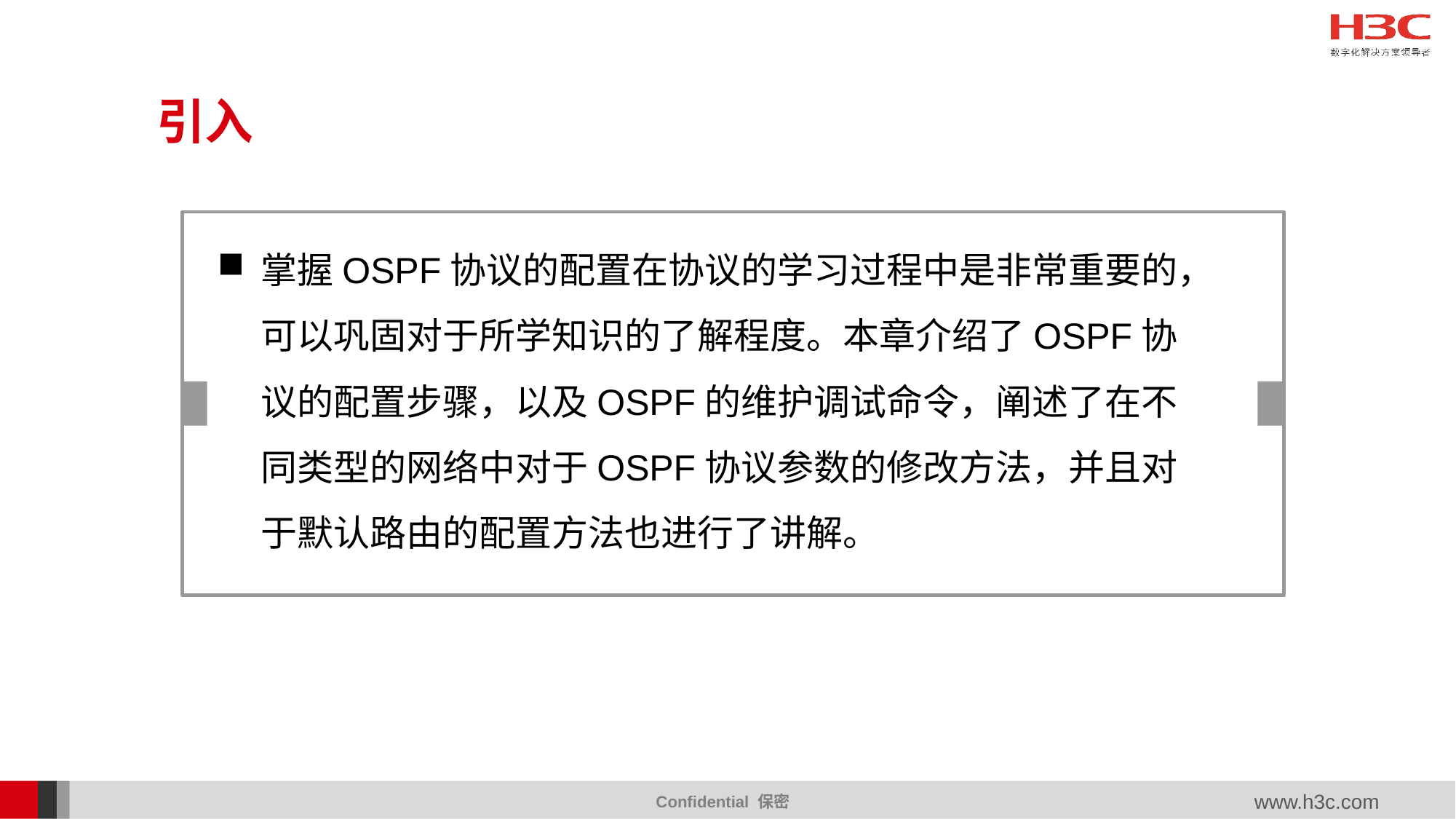

引入

掌握OSPF协议的配置在协议的学习过程中是非常重要的，可以巩固对于所学知识的了解程度。本章介绍了OSPF协议的配置步骤，以及OSPF的维护调试命令，阐述了在不同类型的网络中对于OSPF协议参数的修改方法，并且对于默认路由的配置方法也进行了讲解。